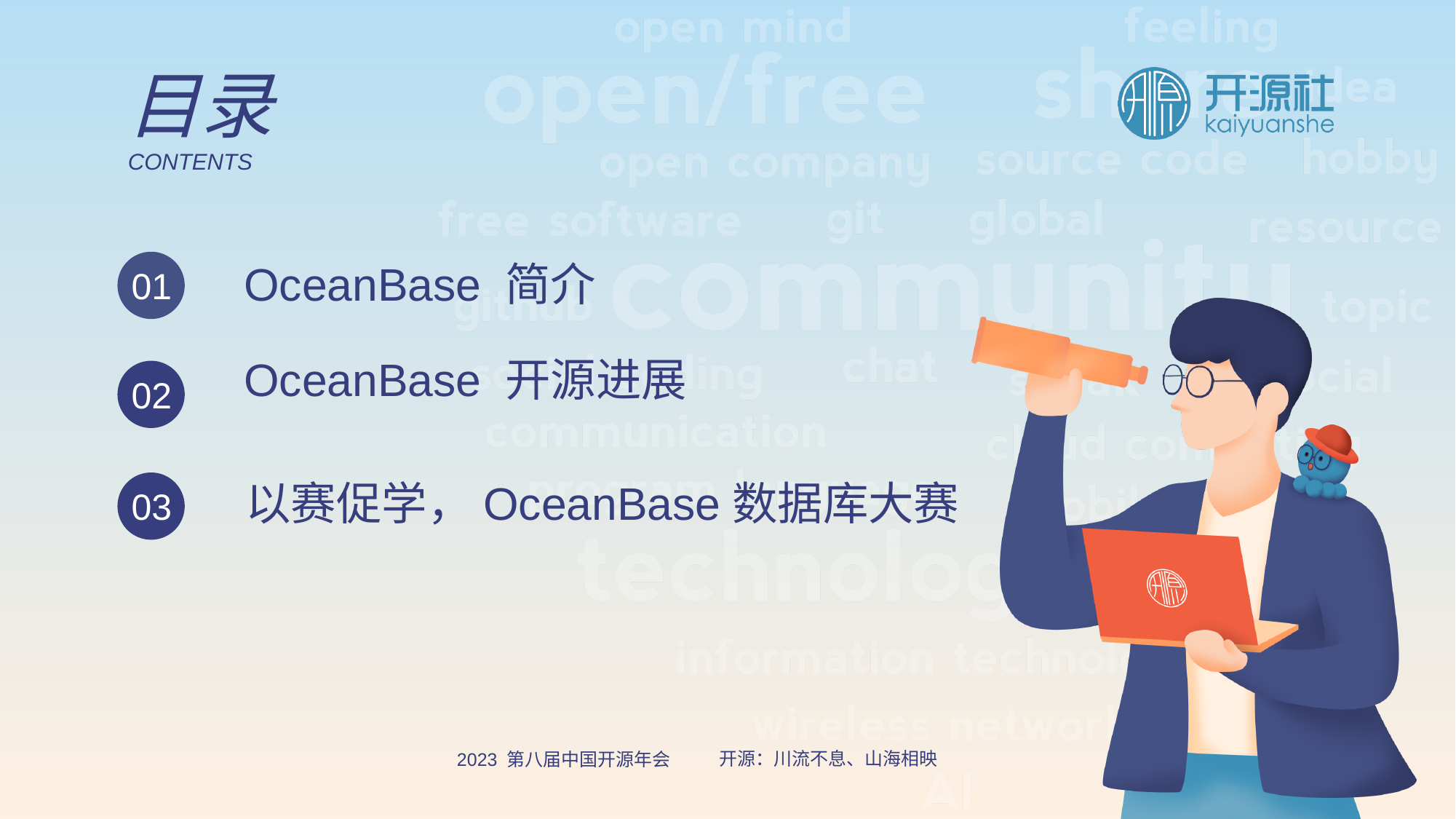

目录
CONTENTS

 OceanBase 简介
01

 OceanBase 开源进展

02

以赛促学，OceanBase数据库大赛
03